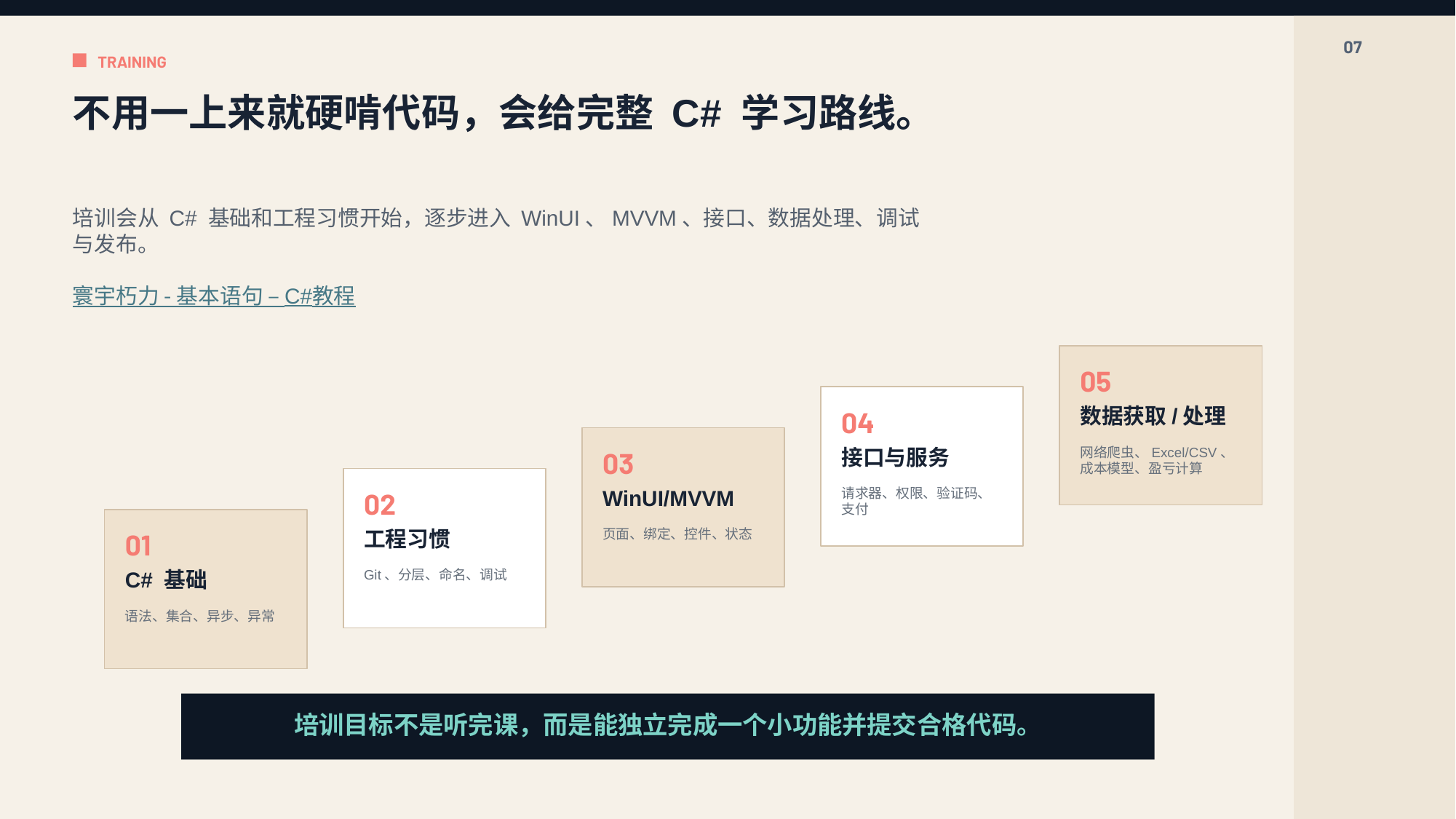

07
TRAINING

不用一上来就硬啃代码，会给完整 C# 学习路线。
培训会从 C# 基础和工程习惯开始，逐步进入 WinUI、MVVM、接口、数据处理、调试与发布。

寰宇朽力 - 基本语句 – C#教程

05

数据获取/处理
04

接口与服务
网络爬虫、Excel/CSV、成本模型、盈亏计算
03

WinUI/MVVM
请求器、权限、验证码、支付
02

工程习惯
页面、绑定、控件、状态
01
C# 基础
Git、分层、命名、调试
语法、集合、异步、异常

培训目标不是听完课，而是能独立完成一个小功能并提交合格代码。